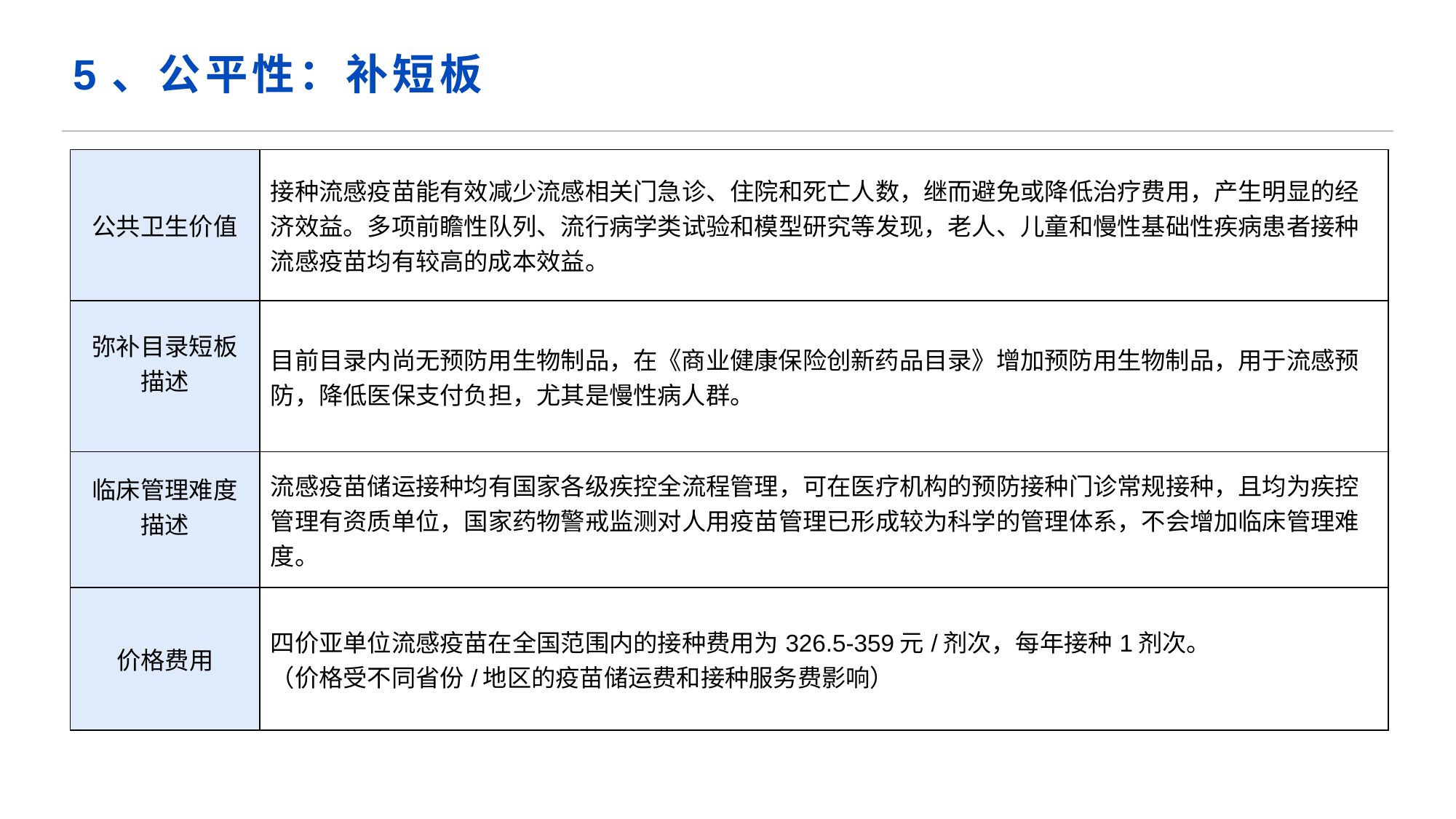

包括但不限于： 是否能够弥补药品目录短板； 临床管理难度及其他相关情况。 目录外药品还需要提供价格费用（ 包括单价、 日均或疗程费用、 建议参照药品的价格费用） 等信息
# 5、公平性：补短板
| 公共卫生价值 | 接种流感疫苗能有效减少流感相关门急诊、住院和死亡人数，继而避免或降低治疗费用，产生明显的经济效益。多项前瞻性队列、流行病学类试验和模型研究等发现，老人、儿童和慢性基础性疾病患者接种流感疫苗均有较高的成本效益。 |
| --- | --- |
| 弥补目录短板描述 | 目前目录内尚无预防用生物制品，在《商业健康保险创新药品目录》增加预防用生物制品，用于流感预防，降低医保支付负担，尤其是慢性病人群。 |
| 临床管理难度描述 | 流感疫苗储运接种均有国家各级疾控全流程管理，可在医疗机构的预防接种门诊常规接种，且均为疾控管理有资质单位，国家药物警戒监测对人用疫苗管理已形成较为科学的管理体系，不会增加临床管理难度。 |
| 价格费用 | 四价亚单位流感疫苗在全国范围内的接种费用为326.5-359元/剂次，每年接种1剂次。 （价格受不同省份/地区的疫苗储运费和接种服务费影响） |